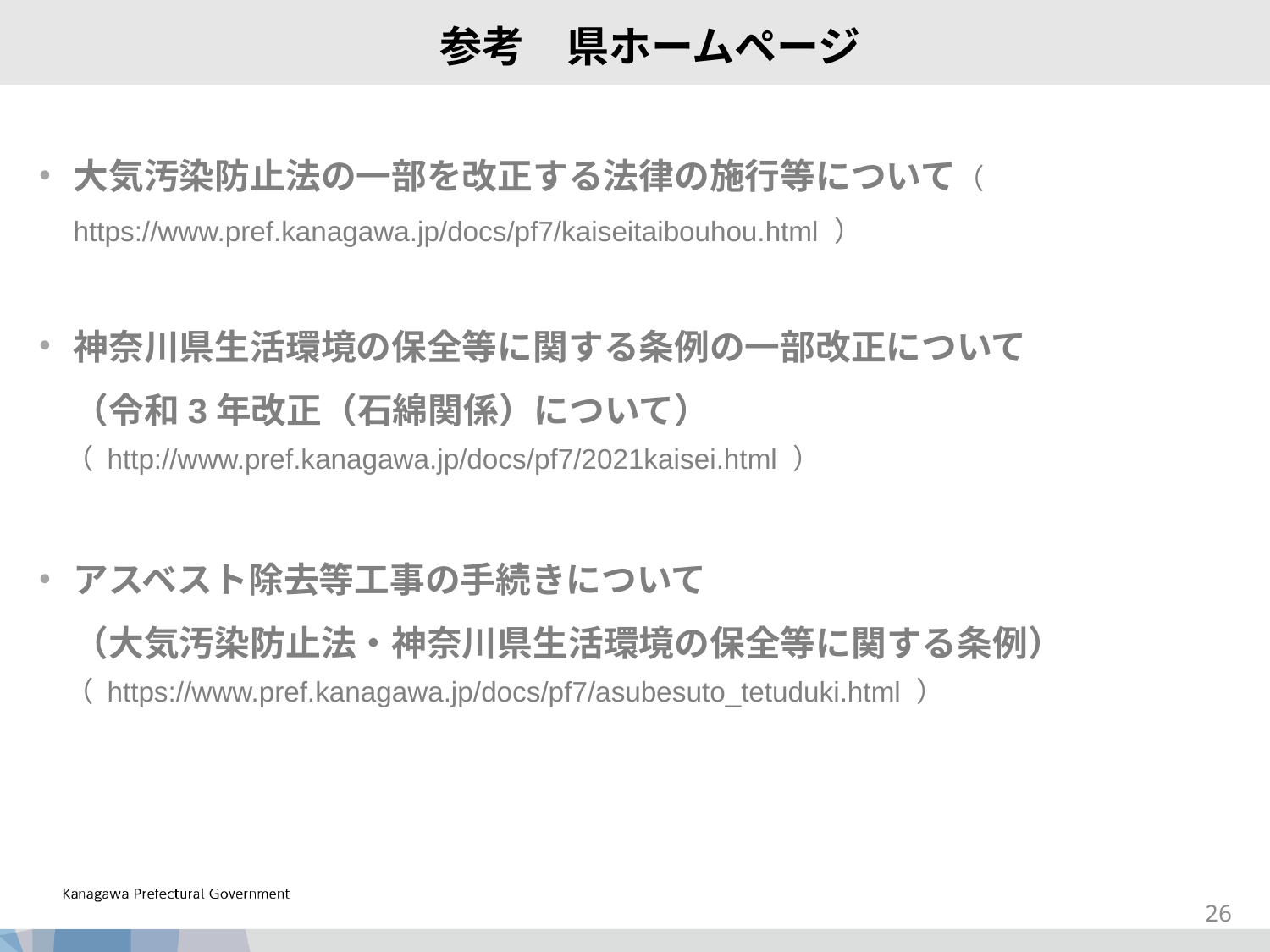

参考　県ホームページ
大気汚染防止法の一部を改正する法律の施行等について（ https://www.pref.kanagawa.jp/docs/pf7/kaiseitaibouhou.html ）

神奈川県生活環境の保全等に関する条例の一部改正について　　　　　（令和3年改正（石綿関係）について）
　（ http://www.pref.kanagawa.jp/docs/pf7/2021kaisei.html ）※

アスベスト除去等工事の手続きについて　　　　　　　　　　　　　　（大気汚染防止法・神奈川県生活環境の保全等に関する条例）
　（ https://www.pref.kanagawa.jp/docs/pf7/asubesuto_tetuduki.html ）
26